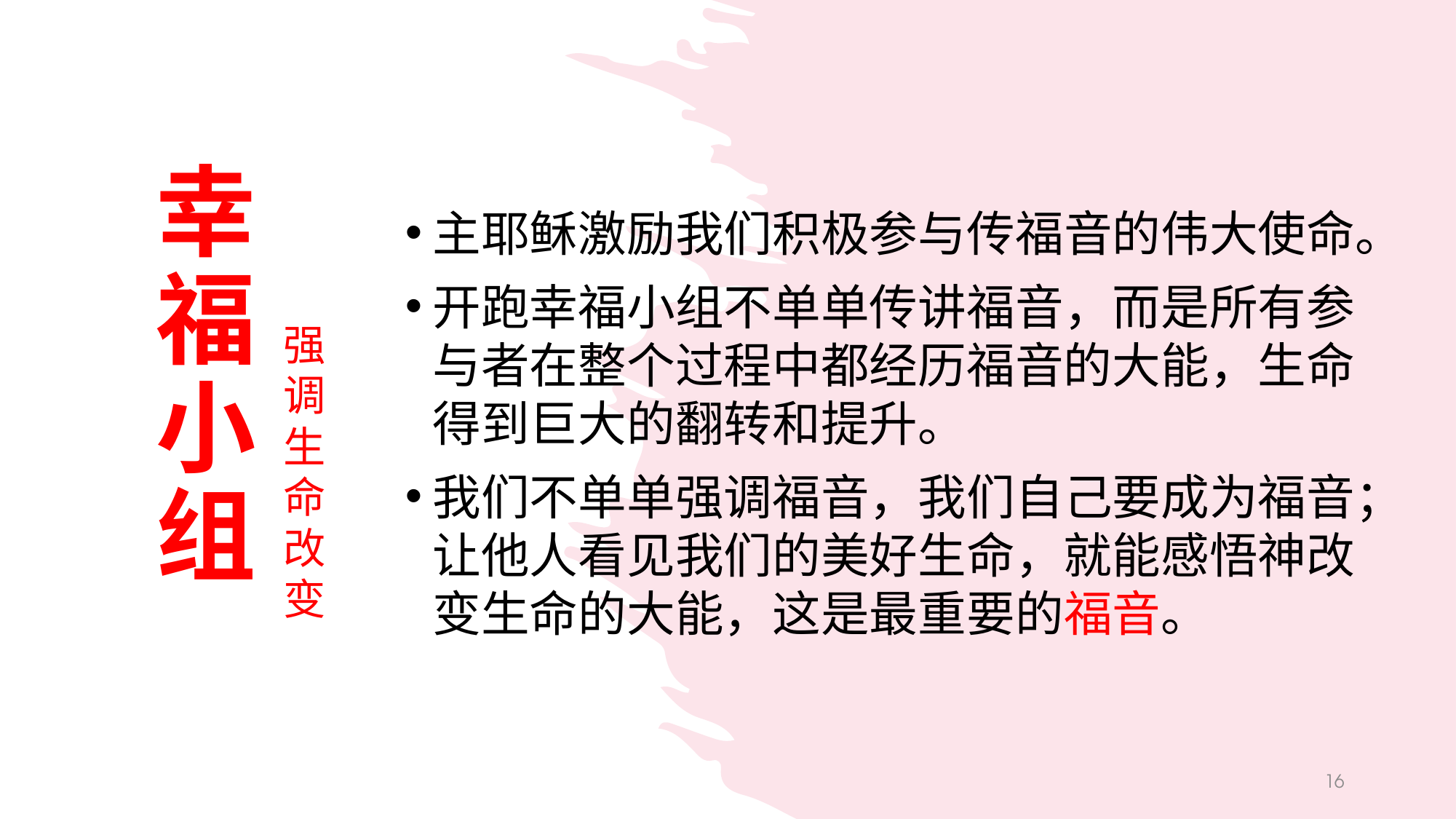

# 幸福小组
主耶稣激励我们积极参与传福音的伟大使命。
开跑幸福小组不单单传讲福音，而是所有参与者在整个过程中都经历福音的大能，生命得到巨大的翻转和提升。
我们不单单强调福音，我们自己要成为福音；让他人看见我们的美好生命，就能感悟神改变生命的大能，这是最重要的福音。
强调生命改变
16